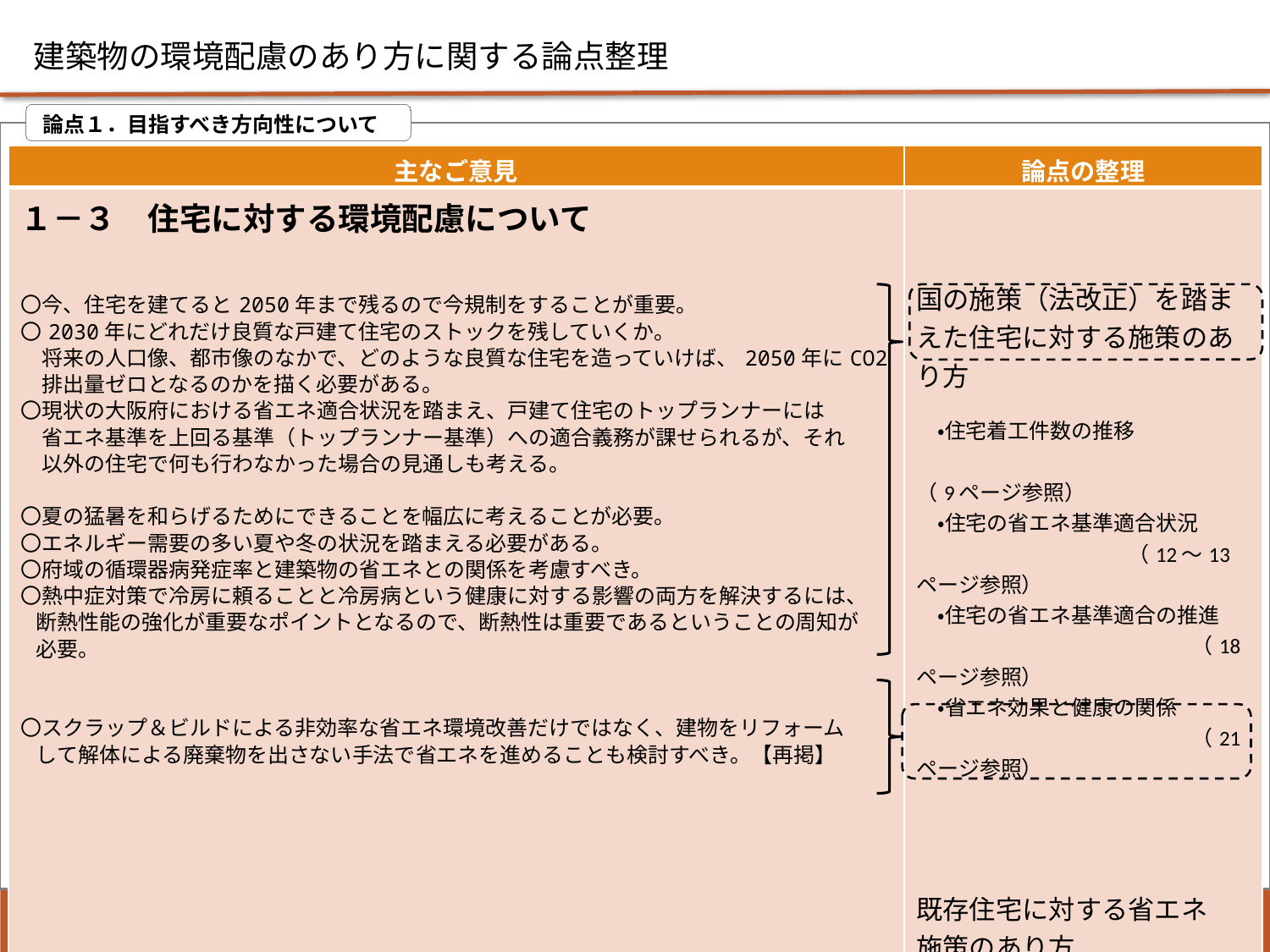

建築物の環境配慮のあり方に関する論点整理
 論点１．目指すべき方向性について

| 主なご意見 | 論点の整理 |
| --- | --- |
| １－３　住宅に対する環境配慮について　 〇今、住宅を建てると2050年まで残るので今規制をすることが重要。 〇2030年にどれだけ良質な戸建て住宅のストックを残していくか。 　将来の人口像、都市像のなかで、どのような良質な住宅を造っていけば、2050年にCO2 　排出量ゼロとなるのかを描く必要がある。 〇現状の大阪府における省エネ適合状況を踏まえ、戸建て住宅のトップランナーには 　省エネ基準を上回る基準（トップランナー基準）への適合義務が課せられるが、それ 　以外の住宅で何も行わなかった場合の見通しも考える。 〇夏の猛暑を和らげるためにできることを幅広に考えることが必要。 〇エネルギー需要の多い夏や冬の状況を踏まえる必要がある。 〇府域の循環器病発症率と建築物の省エネとの関係を考慮すべき。 〇熱中症対策で冷房に頼ることと冷房病という健康に対する影響の両方を解決するには、 断熱性能の強化が重要なポイントとなるので、断熱性は重要であるということの周知が 必要。 〇スクラップ＆ビルドによる非効率な省エネ環境改善だけではなく、建物をリフォーム して解体による廃棄物を出さない手法で省エネを進めることも検討すべき。【再掲】 | 国の施策（法改正）を踏まえた住宅に対する施策のあり方 　・住宅着工件数の推移 　　　　　　　　　　　　　　（9ページ参照） 　・住宅の省エネ基準適合状況 　　　　　　　　　　（12～13ページ参照） 　・住宅の省エネ基準適合の推進　 　　　　　　　　　　　　　（18ページ参照） 　・省エネ効果と健康の関係 　　　　　　　　　　　　　（21ページ参照） 既存住宅に対する省エネ 施策のあり方 　 　・既存住宅のストックの状況 　　　　　　　　　　 　　（10ページ参照） |

5
住宅まちづくり部